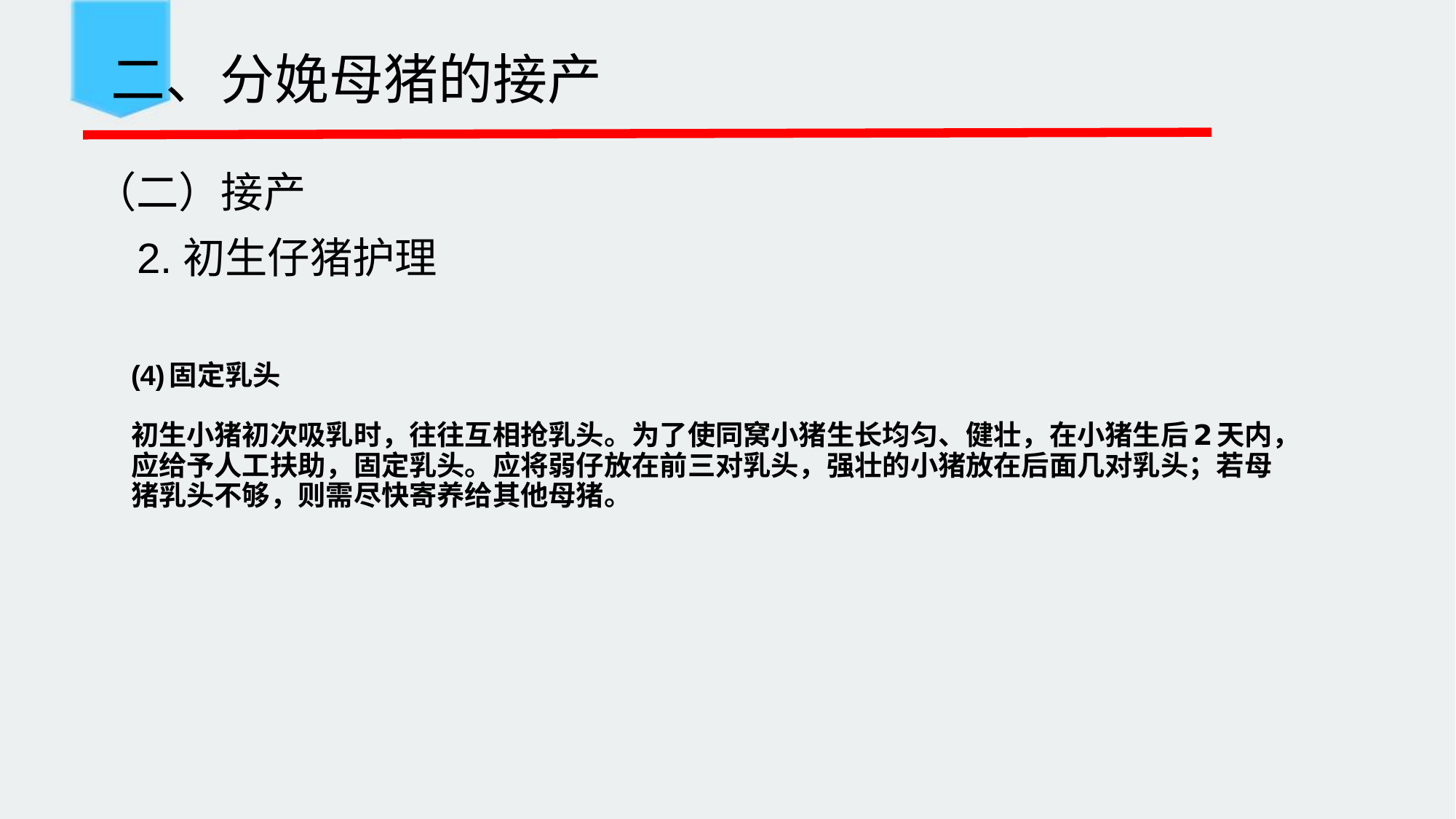

二、分娩母猪的接产
（二）接产
2.初生仔猪护理
# (4)固定乳头 初生小猪初次吸乳时，往往互相抢乳头。为了使同窝小猪生长均匀、健壮，在小猪生后2天内，应给予人工扶助，固定乳头。应将弱仔放在前三对乳头，强壮的小猪放在后面几对乳头；若母猪乳头不够，则需尽快寄养给其他母猪。